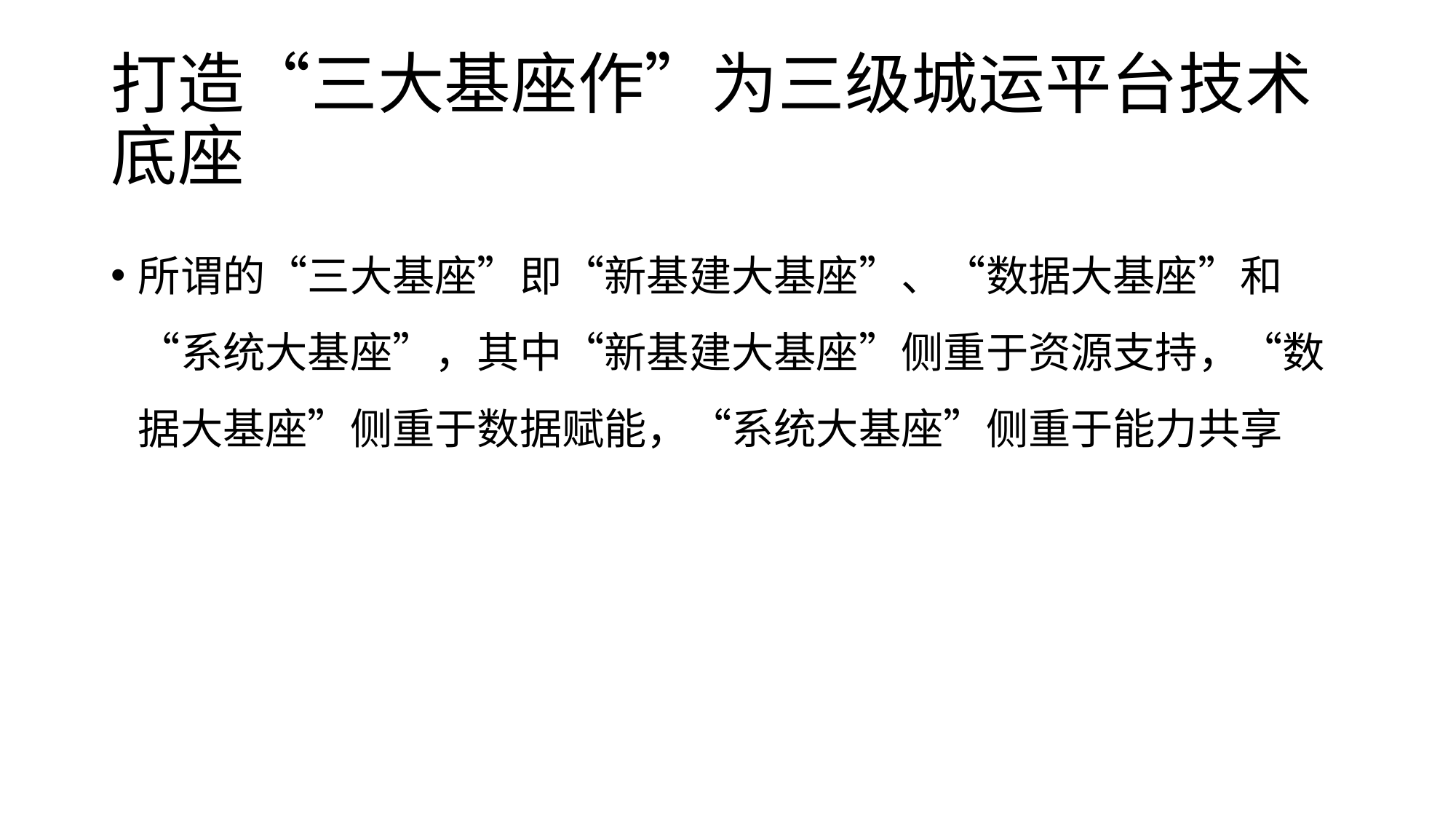

# 打造“三大基座作”为三级城运平台技术底座
所谓的“三大基座”即“新基建大基座”、“数据大基座”和“系统大基座”，其中“新基建大基座”侧重于资源支持，“数据大基座”侧重于数据赋能，“系统大基座”侧重于能力共享